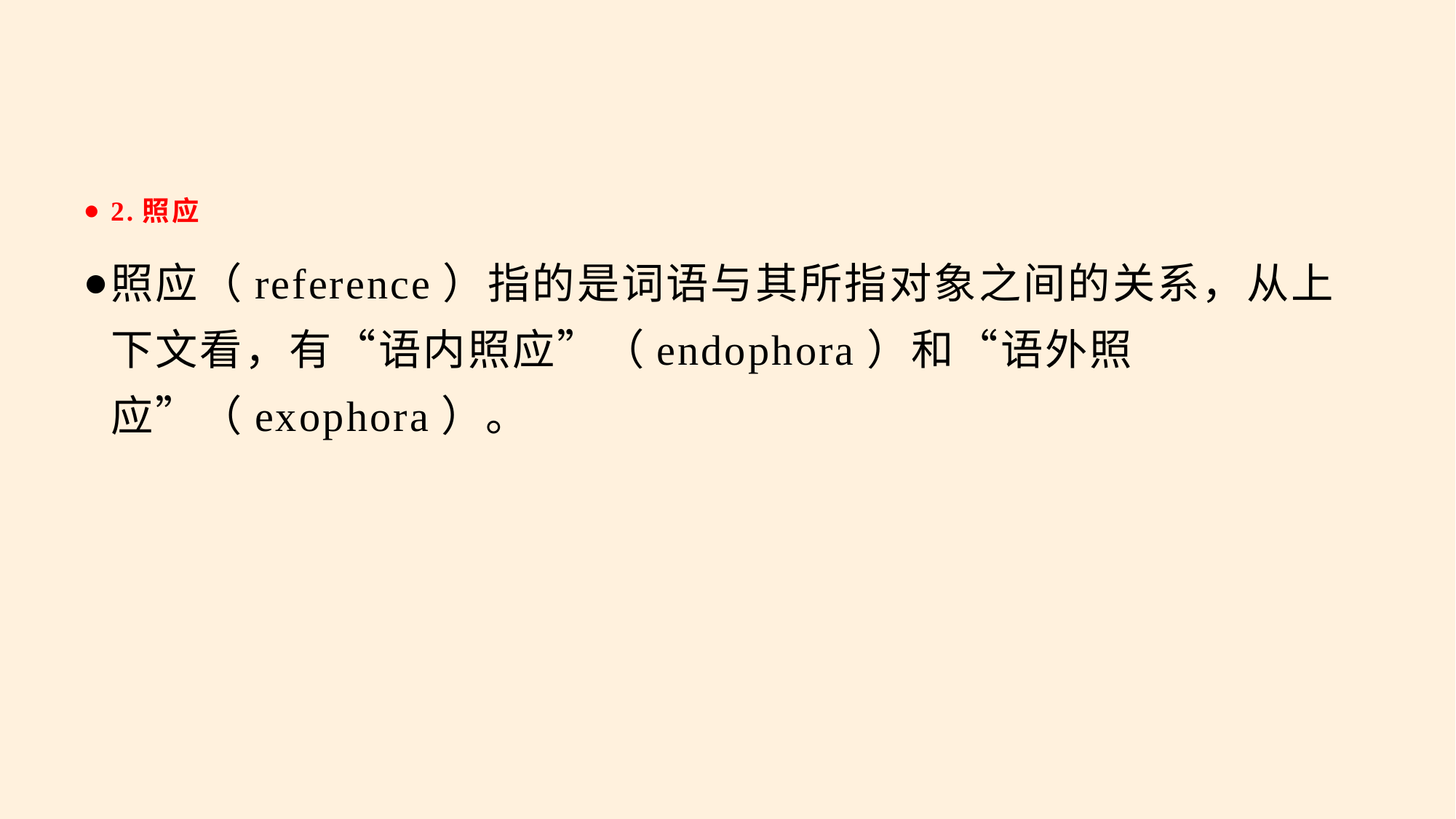

#
2.照应
照应（reference）指的是词语与其所指对象之间的关系，从上下文看，有“语内照应”（endophora）和“语外照应”（exophora）。